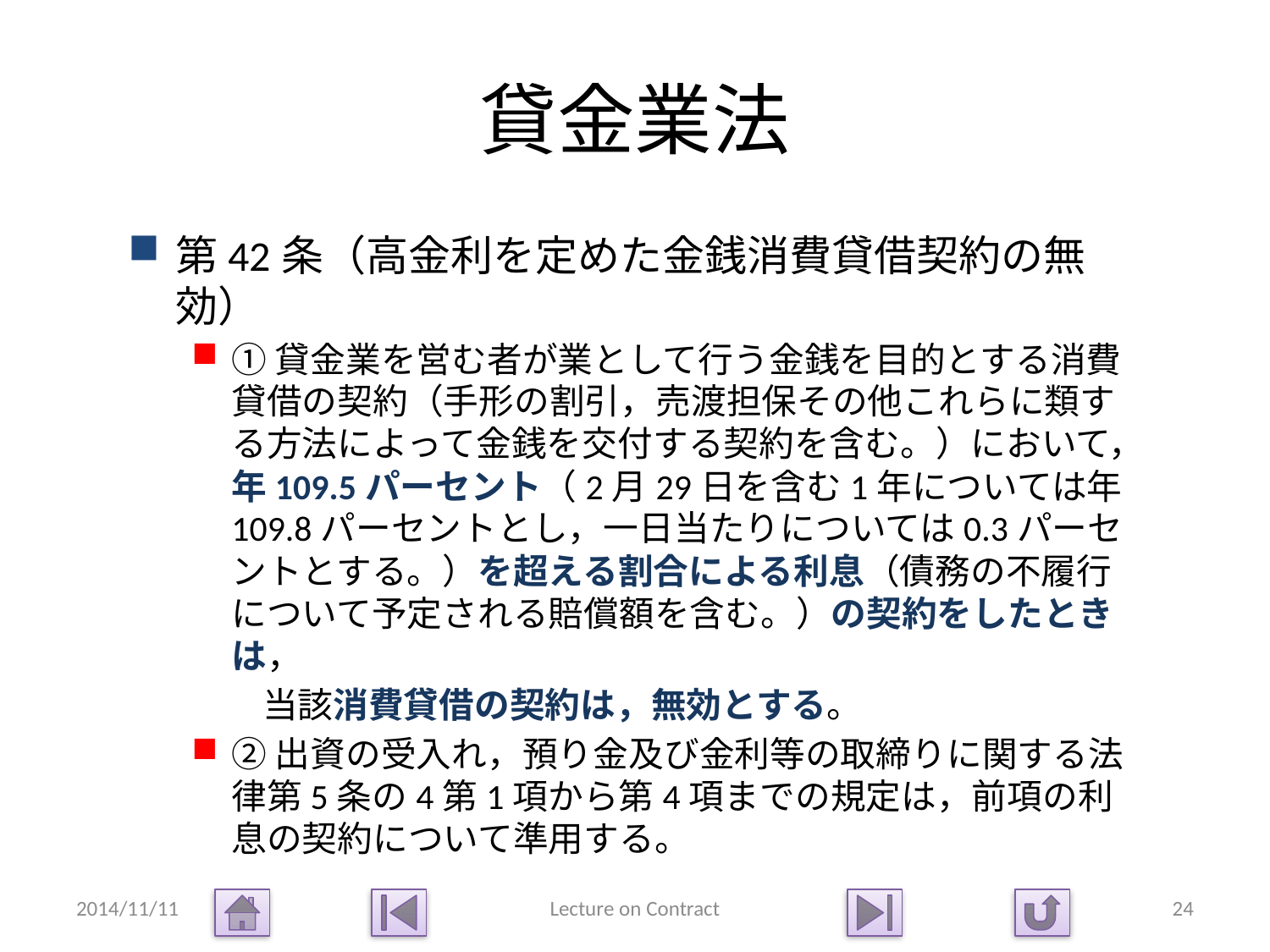

# 貸金業法
第42条（高金利を定めた金銭消費貸借契約の無効）
①貸金業を営む者が業として行う金銭を目的とする消費貸借の契約（手形の割引，売渡担保その他これらに類する方法によって金銭を交付する契約を含む。）において，年109.5パーセント（2月29日を含む1年については年109.8パーセントとし，一日当たりについては0.3パーセントとする。）を超える割合による利息（債務の不履行について予定される賠償額を含む。）の契約をしたときは，
　　当該消費貸借の契約は，無効とする。
②出資の受入れ，預り金及び金利等の取締りに関する法律第5条の4第1項から第4項までの規定は，前項の利息の契約について準用する。
2014/11/11
Lecture on Contract
24